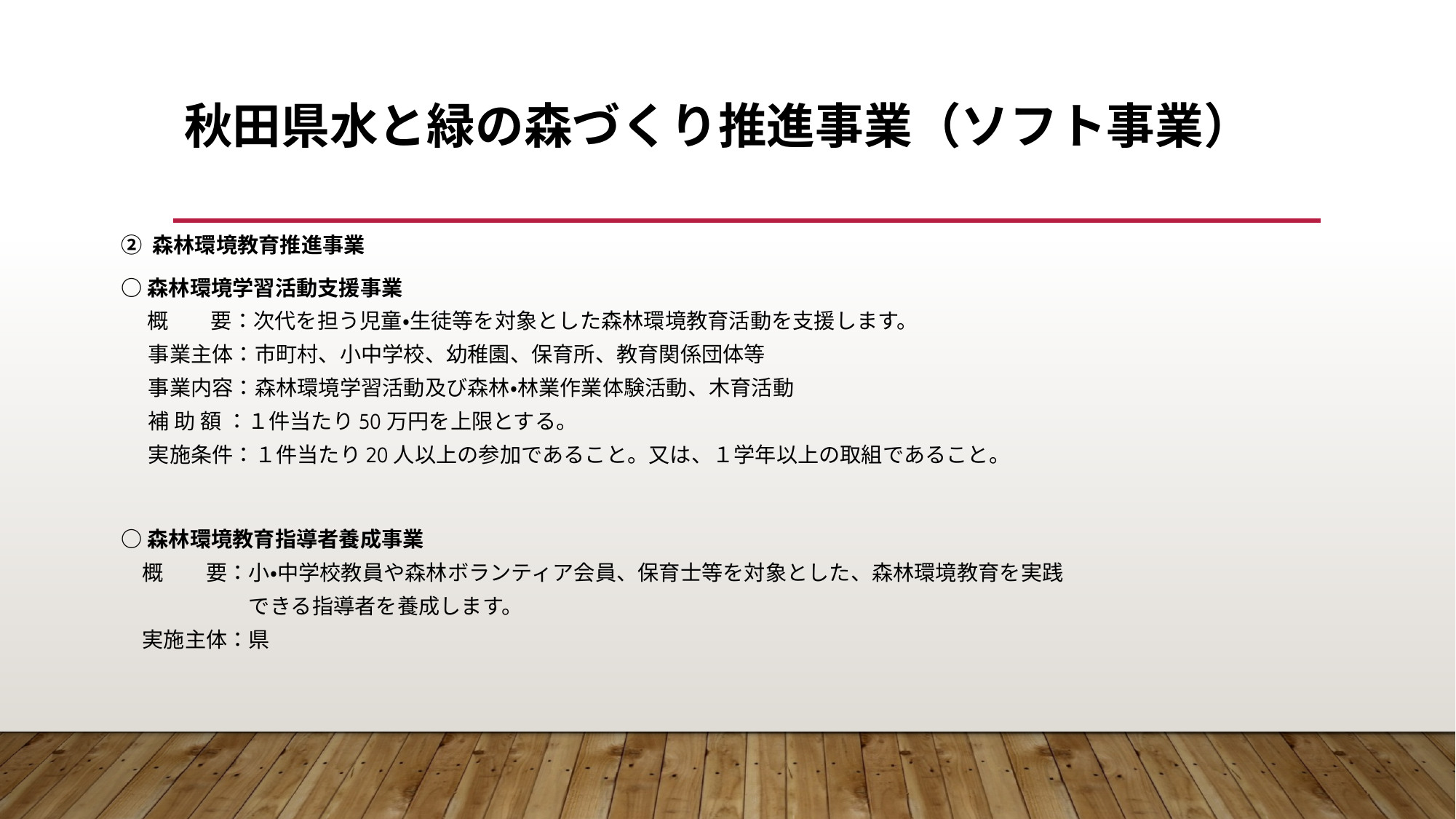

# 秋田県水と緑の森づくり推進事業（ソフト事業）
② 森林環境教育推進事業
○森林環境学習活動支援事業
　 概　　要：次代を担う児童・生徒等を対象とした森林環境教育活動を支援します。
事業主体：市町村、小中学校、幼稚園、保育所、教育関係団体等
事業内容：森林環境学習活動及び森林・林業作業体験活動、木育活動
補 助 額 ：１件当たり50万円を上限とする。
実施条件：１件当たり20人以上の参加であること。又は、１学年以上の取組であること。

○森林環境教育指導者養成事業
　概　　要：小・中学校教員や森林ボランティア会員、保育士等を対象とした、森林環境教育を実践
　　　　　　できる指導者を養成します。
　実施主体：県